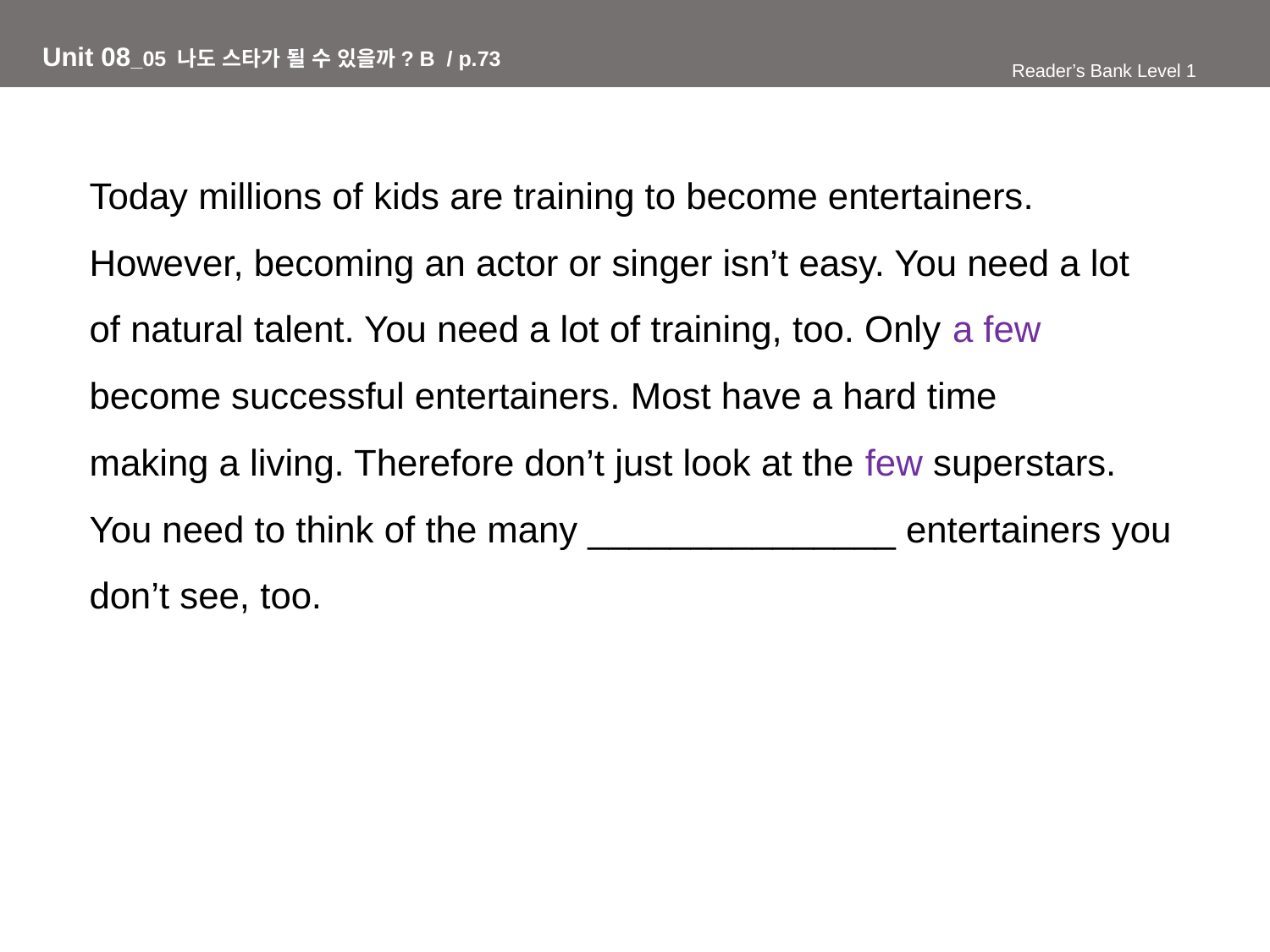

# Unit 08_05 나도 스타가 될 수 있을까? B  / p.73
Reader’s Bank Level 1

Today millions of kids are training to become entertainers.
However, becoming an actor or singer isn’t easy. You need a lot
of natural talent. You need a lot of training, too. Only a few
become successful entertainers. Most have a hard time
making a living. Therefore don’t just look at the few superstars.
You need to think of the many _______________ entertainers you
don’t see, too.